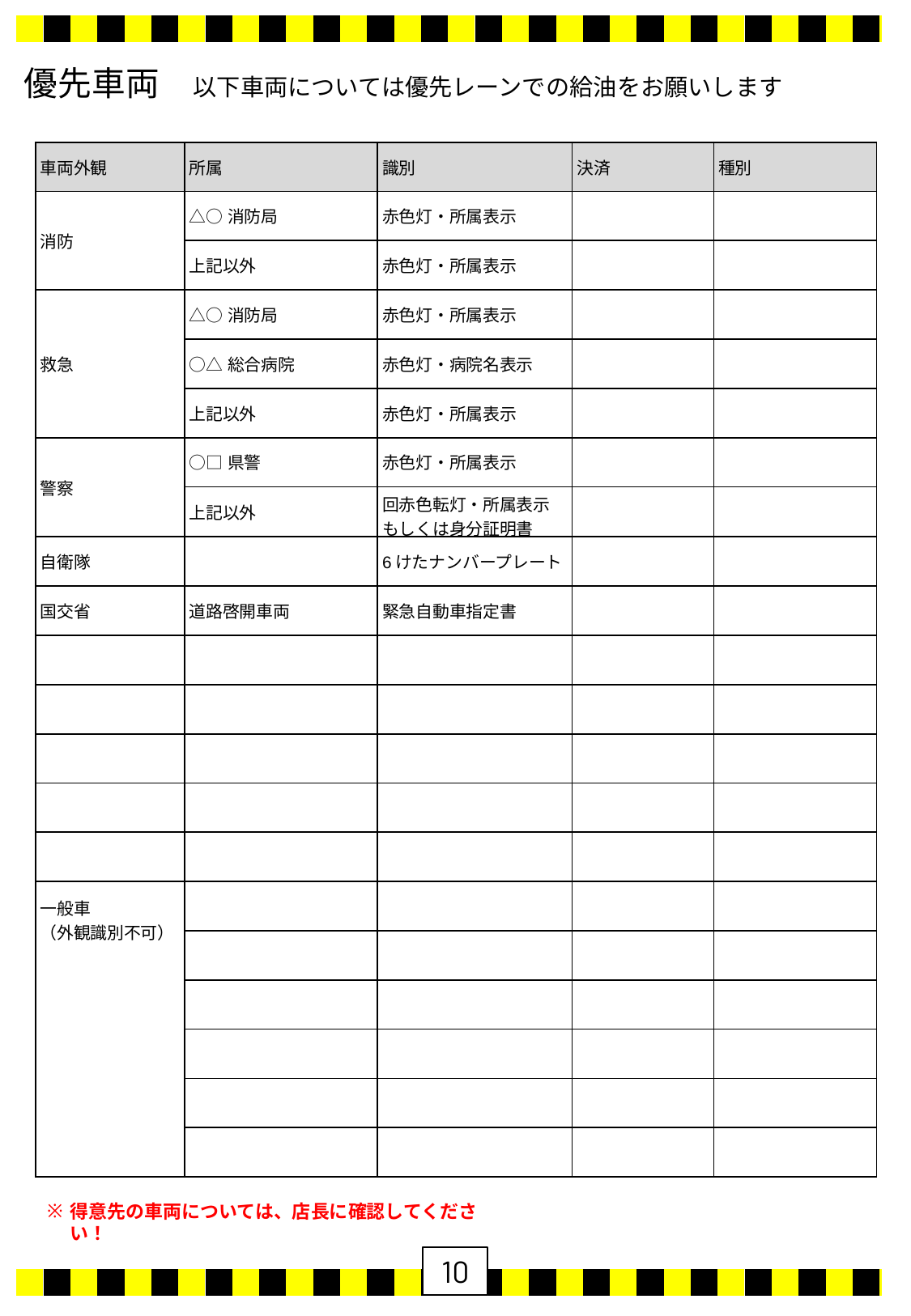

優先車両　以下車両については優先レーンでの給油をお願いします
| 車両外観 | 所属 | 識別 | 決済 | 種別 |
| --- | --- | --- | --- | --- |
| 消防 | △○消防局 | 赤色灯・所属表示 |  |  |
|  | 上記以外 | 赤色灯・所属表示 |  |  |
| 救急 | △○消防局 | 赤色灯・所属表示 |  |  |
|  | ○△総合病院 | 赤色灯・病院名表示 |  |  |
|  | 上記以外 | 赤色灯・所属表示 |  |  |
| 警察 | ○□県警 | 赤色灯・所属表示 |  |  |
|  | 上記以外 | 回赤色転灯・所属表示 もしくは身分証明書 |  |  |
| 自衛隊 |  | 6けたナンバープレート |  |  |
| 国交省 | 道路啓開車両 | 緊急自動車指定書 |  |  |
|  |  |  |  |  |
|  |  |  |  |  |
|  |  |  |  |  |
|  |  |  |  |  |
|  |  |  |  |  |
| 一般車 （外観識別不可） |  |  |  |  |
|  |  |  |  |  |
|  |  |  |  |  |
|  |  |  |  |  |
|  |  |  |  |  |
|  |  |  |  |  |
得意先の車両については、店長に確認してください！
10